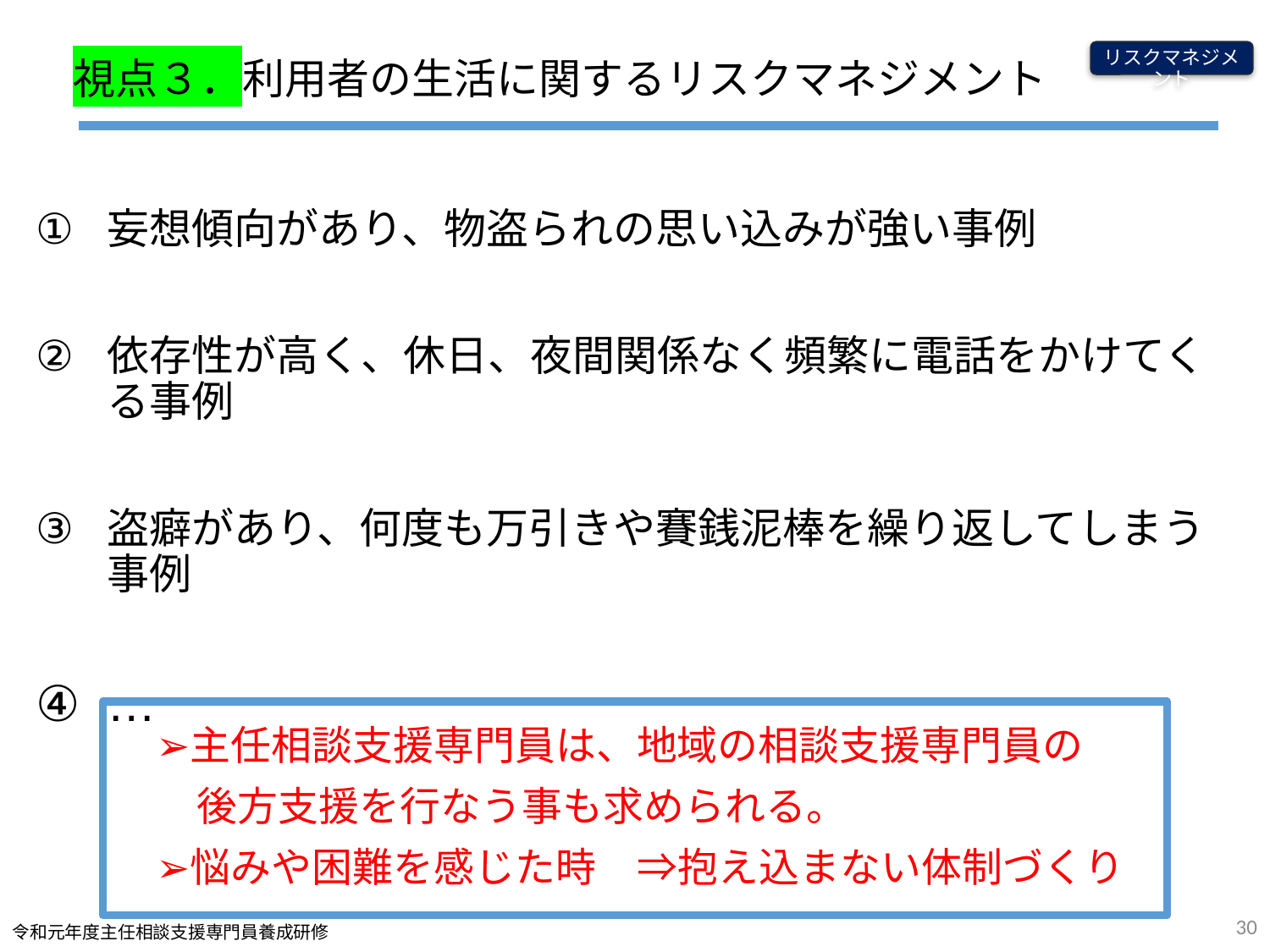

# 視点３．利用者の生活に関するリスクマネジメント
リスクマネジメント
妄想傾向があり、物盗られの思い込みが強い事例

依存性が高く、休日、夜間関係なく頻繁に電話をかけてくる事例

盗癖があり、何度も万引きや賽銭泥棒を繰り返してしまう事例

…

　➢主任相談支援専門員は、地域の相談支援専門員の
　　後方支援を行なう事も求められる。
　➢悩みや困難を感じた時　⇒抱え込まない体制づくり
30
令和元年度主任相談支援専門員養成研修